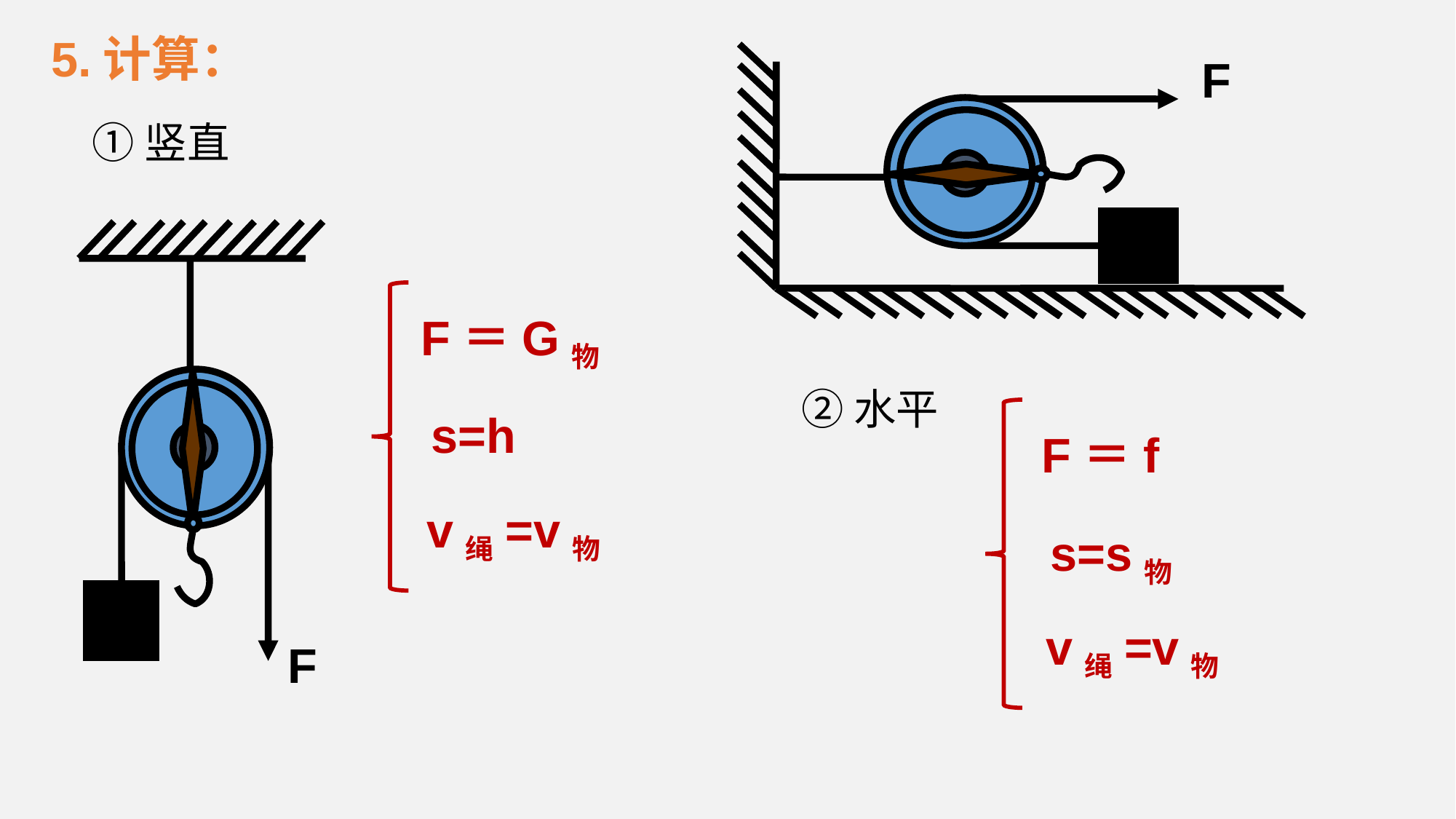

5.计算：

F
①竖直

F

F＝G物
②水平
s=h

F＝f
v绳=v物
s=s物
v绳=v物